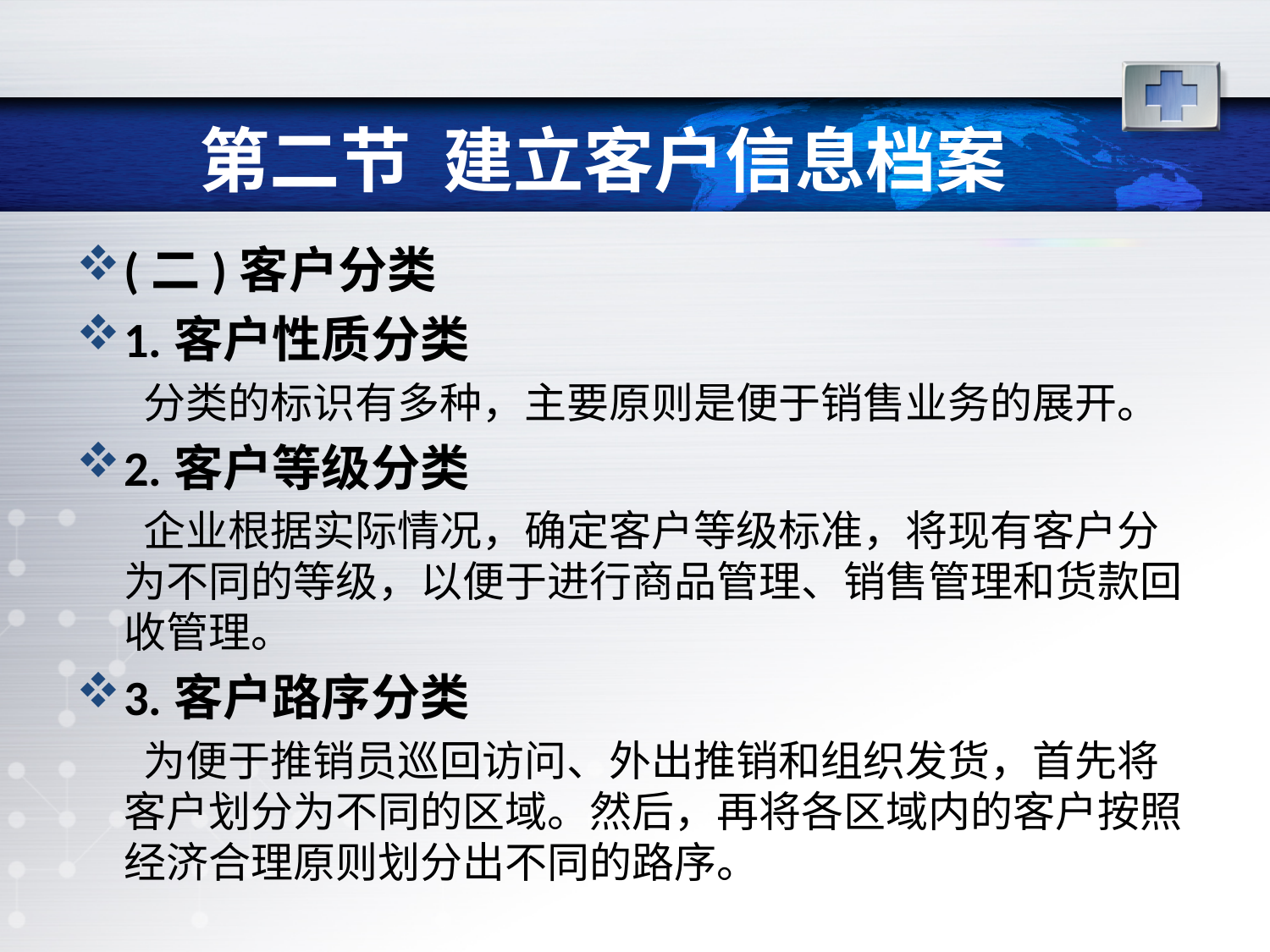

# 第二节  建立客户信息档案
(二)客户分类
1.客户性质分类
      分类的标识有多种，主要原则是便于销售业务的展开。
2.客户等级分类
      企业根据实际情况，确定客户等级标准，将现有客户分为不同的等级，以便于进行商品管理、销售管理和货款回收管理。
3.客户路序分类
      为便于推销员巡回访问、外出推销和组织发货，首先将客户划分为不同的区域。然后，再将各区域内的客户按照经济合理原则划分出不同的路序。